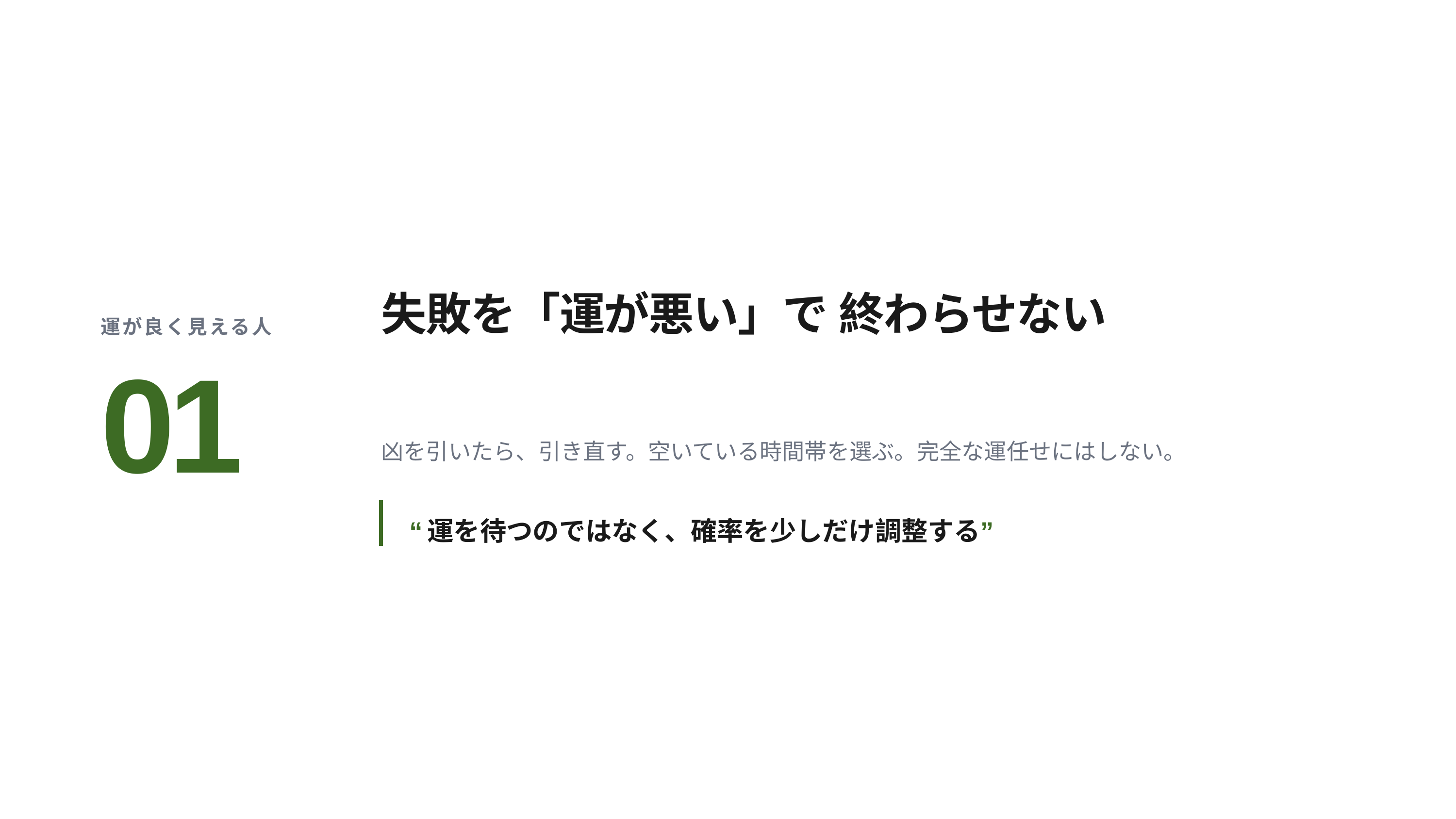

失敗を「運が悪い」で 終わらせない
運が良く見える人
01
凶を引いたら、引き直す。空いている時間帯を選ぶ。完全な運任せにはしない。

“運を待つのではなく、確率を少しだけ調整する”